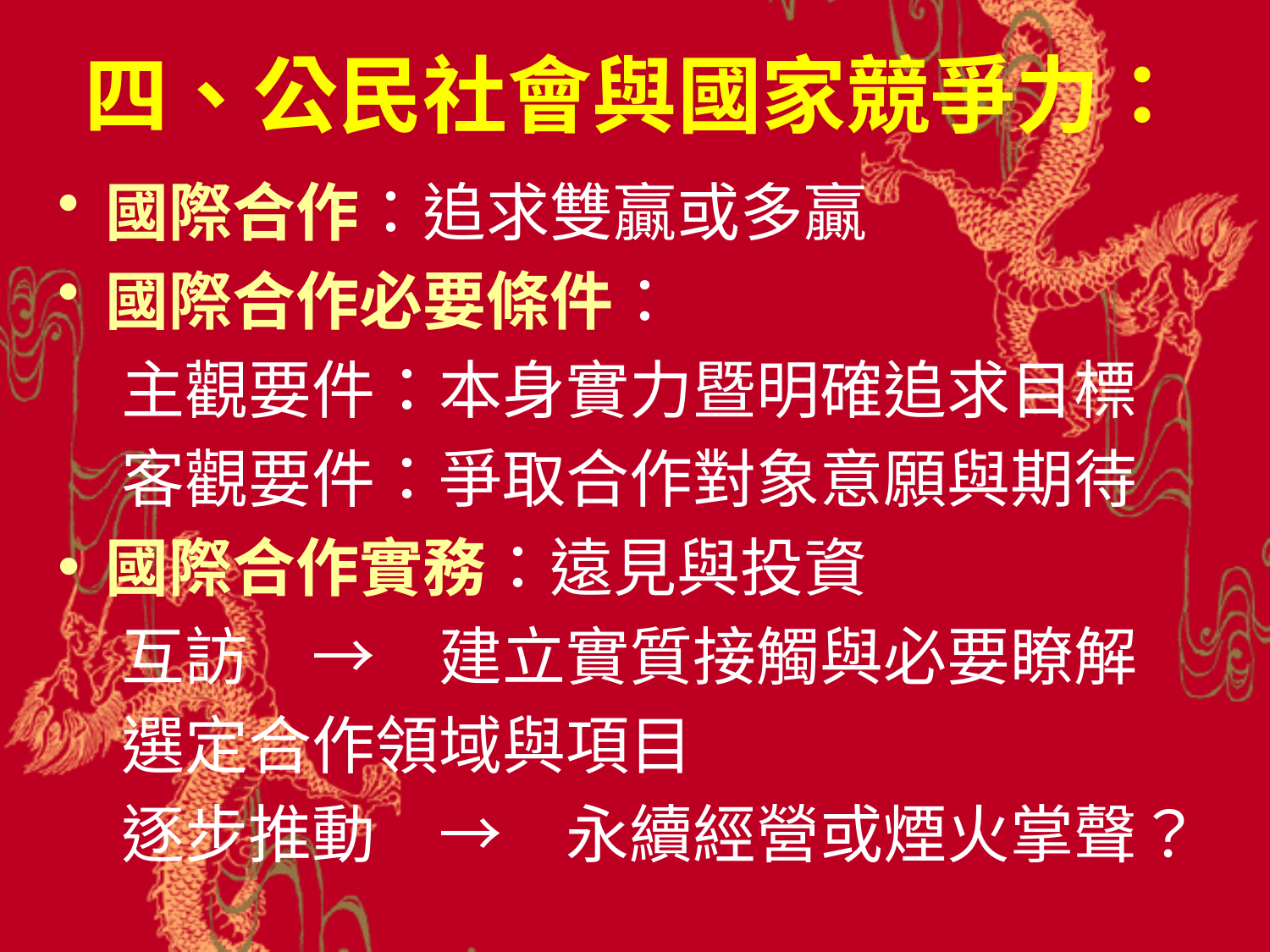

# 四、公民社會與國家競爭力：
國際合作：追求雙贏或多贏
國際合作必要條件：
　主觀要件：本身實力暨明確追求目標
　客觀要件：爭取合作對象意願與期待
國際合作實務：遠見與投資
　互訪　→　建立實質接觸與必要瞭解
　選定合作領域與項目
　逐步推動　→　永續經營或煙火掌聲？